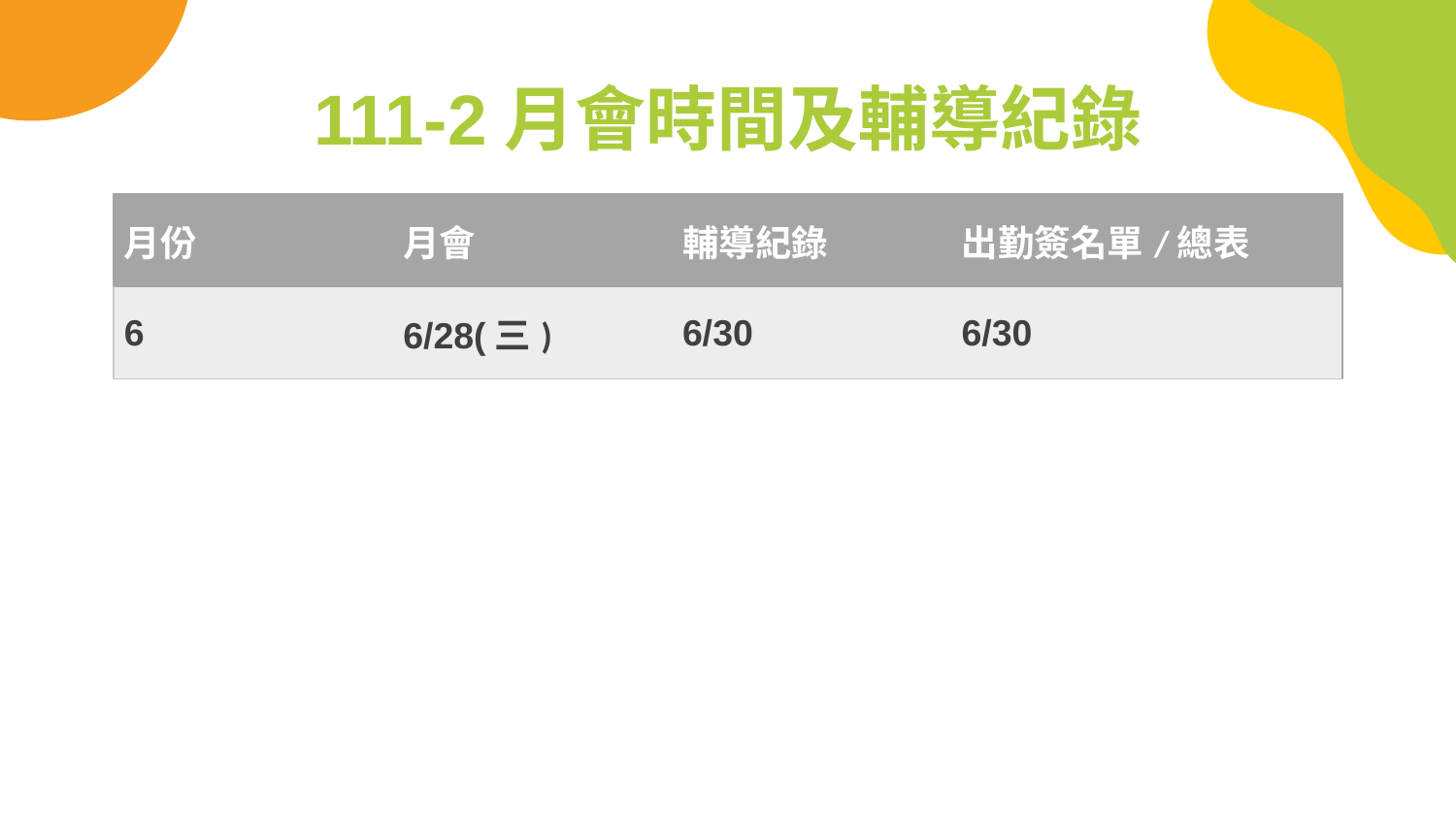

# 111-2月會時間及輔導紀錄
| 月份 | 月會 | 輔導紀錄 | 出勤簽名單/總表 |
| --- | --- | --- | --- |
| 6 | 6/28(三) | 6/30 | 6/30 |